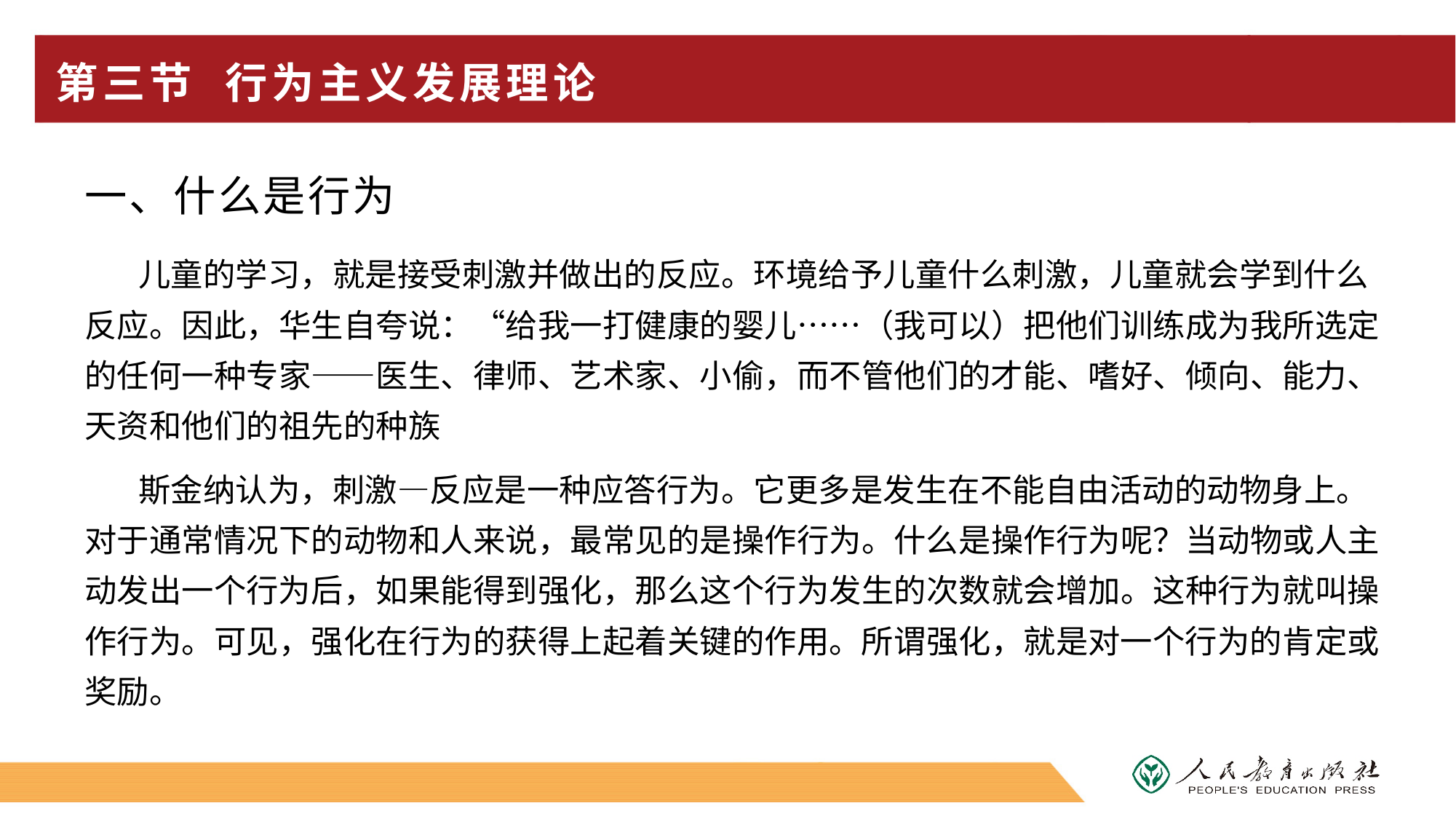

# 第三节  行为主义发展理论
一、什么是行为
儿童的学习，就是接受刺激并做出的反应。环境给予儿童什么刺激，儿童就会学到什么反应。因此，华生自夸说：“给我一打健康的婴儿……（我可以）把他们训练成为我所选定的任何一种专家——医生、律师、艺术家、小偷，而不管他们的才能、嗜好、倾向、能力、天资和他们的祖先的种族
斯金纳认为，刺激—反应是一种应答行为。它更多是发生在不能自由活动的动物身上。对于通常情况下的动物和人来说，最常见的是操作行为。什么是操作行为呢？当动物或人主动发出一个行为后，如果能得到强化，那么这个行为发生的次数就会增加。这种行为就叫操作行为。可见，强化在行为的获得上起着关键的作用。所谓强化，就是对一个行为的肯定或奖励。